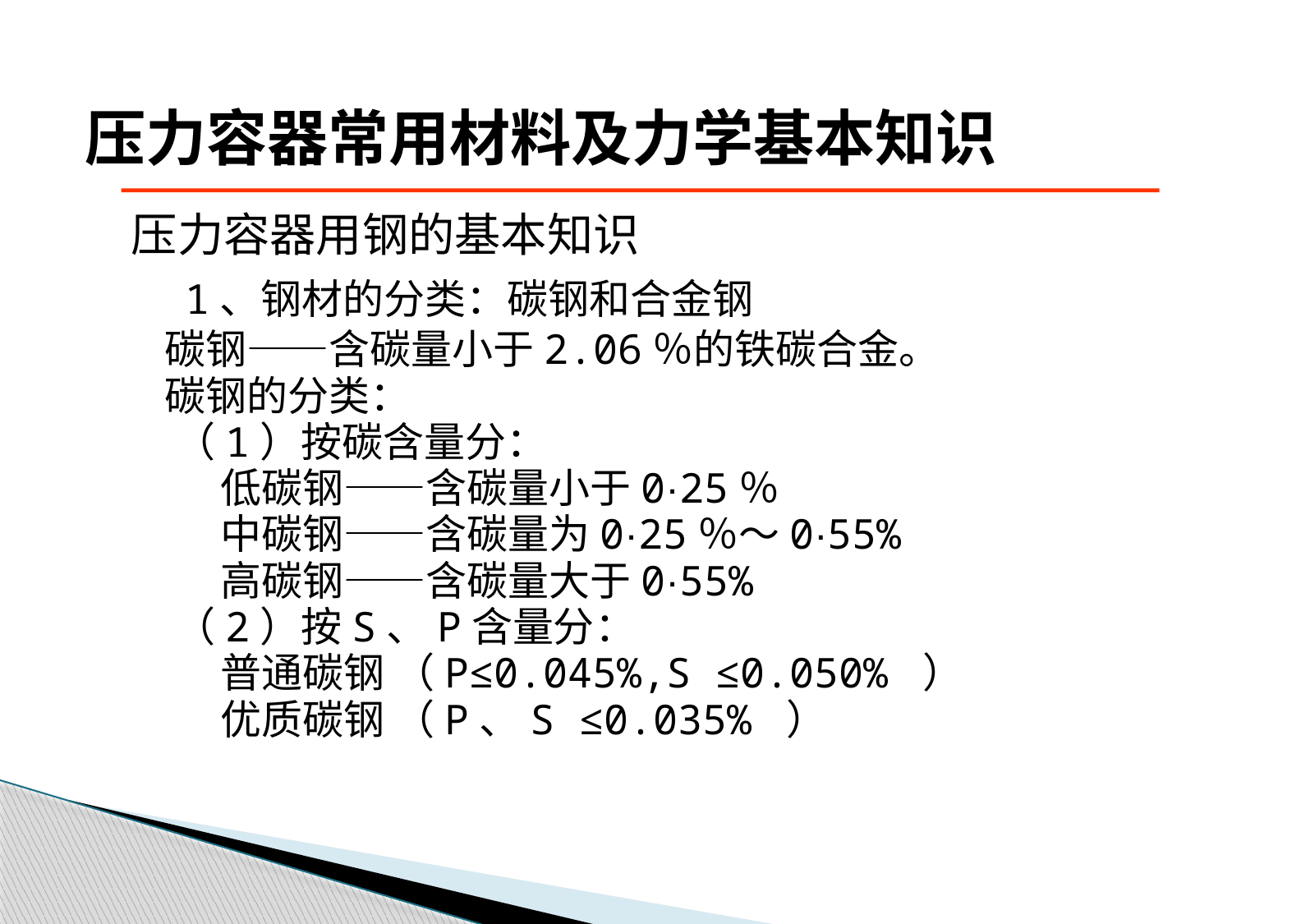

# 压力容器常用材料及力学基本知识

  压力容器用钢的基本知识
     1、钢材的分类：碳钢和合金钢
      碳钢——含碳量小于2.06％的铁碳合金。
      碳钢的分类：
       （1）按碳含量分：
            低碳钢——含碳量小于0·25％
            中碳钢——含碳量为0·25％～0·55%
            高碳钢——含碳量大于0·55%
       （2）按S、P含量分：
            普通碳钢 （P≤0.045%,S ≤0.050% ）
            优质碳钢 （P、S ≤0.035% ）